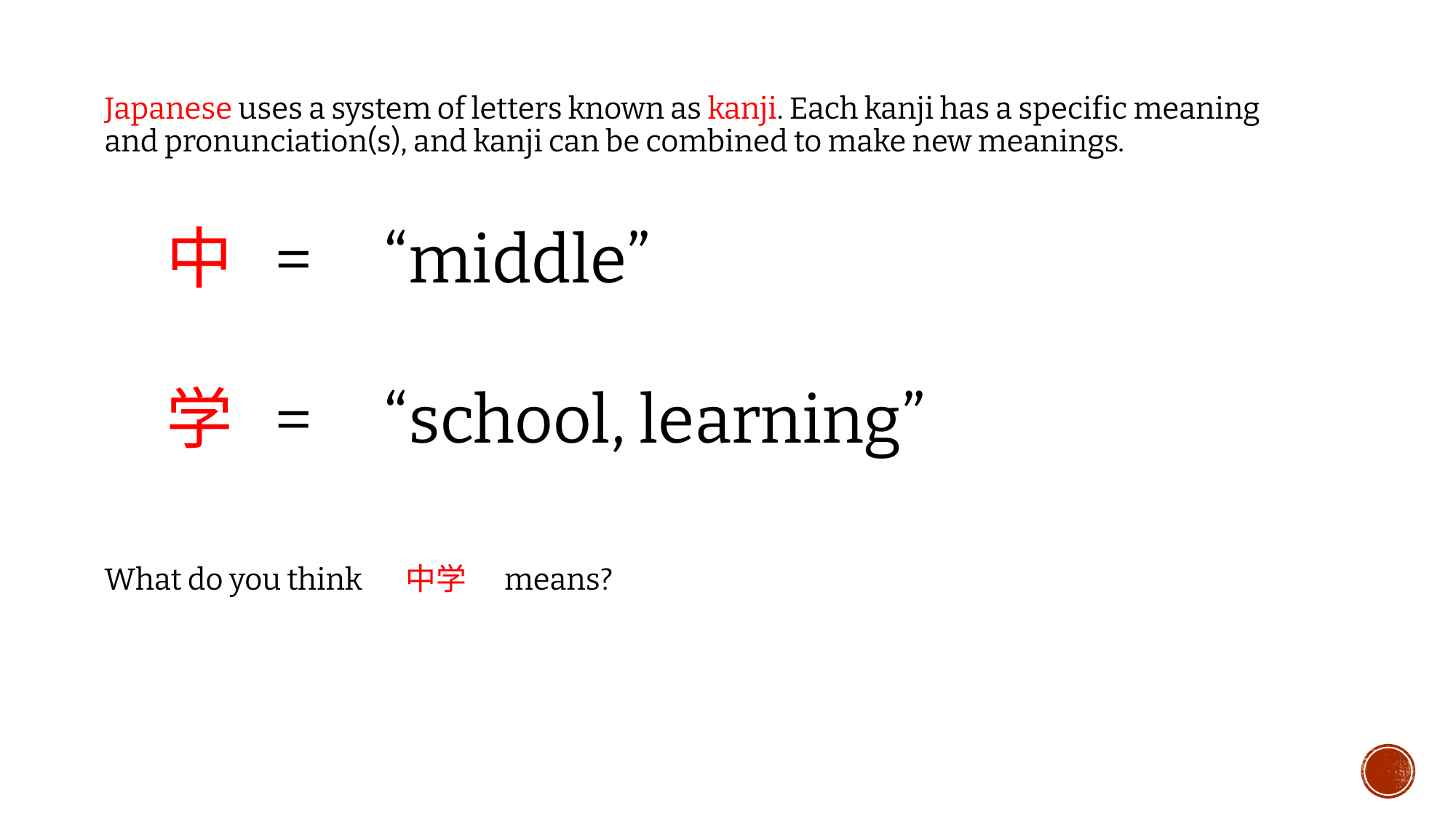

Japanese uses a system of letters known as kanji. Each kanji has a specific meaning and pronunciation(s), and kanji can be combined to make new meanings.
中	=	“middle”
学	=	“school, learning”
What do you think 　中学　means?